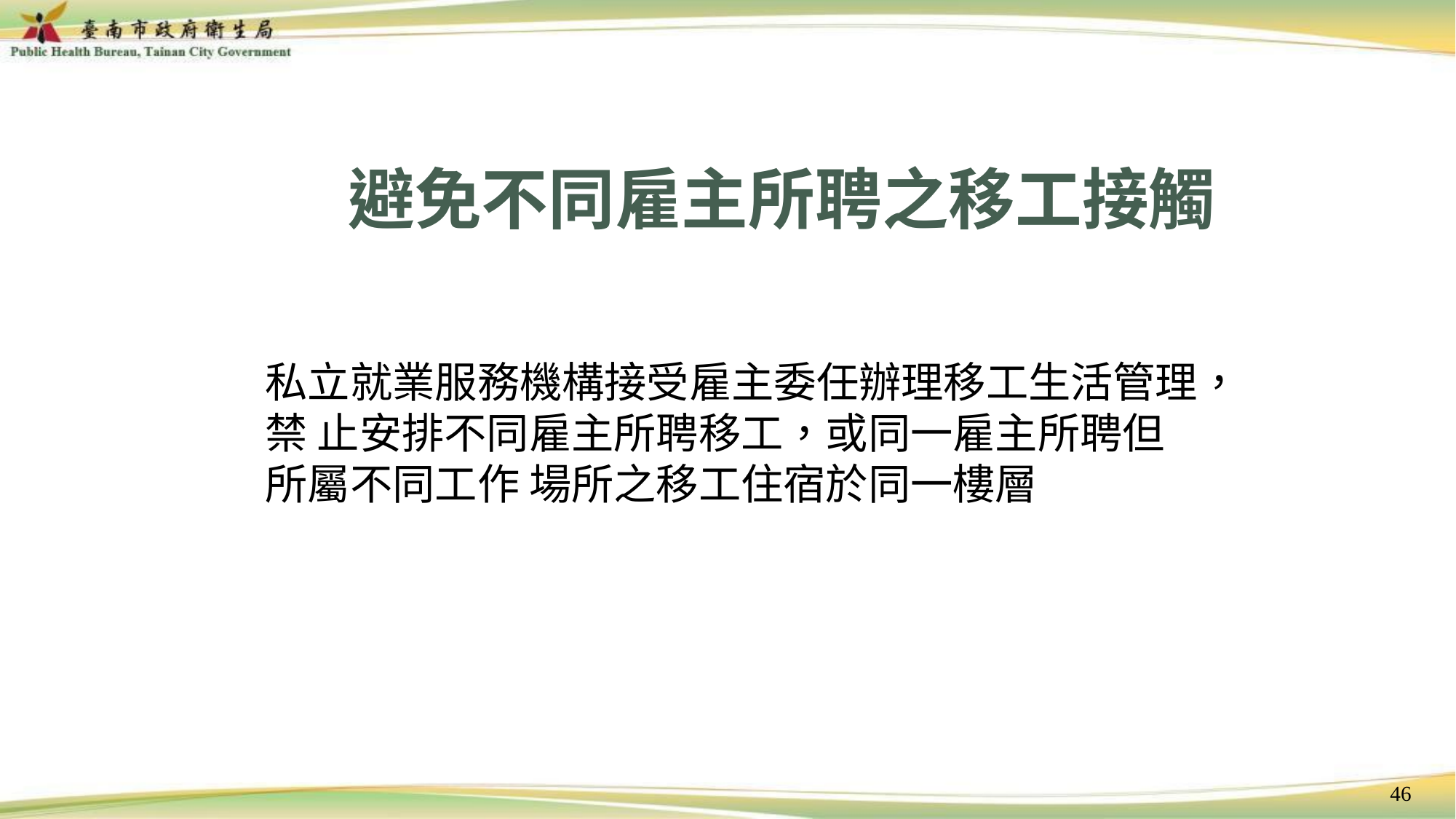

# 避免不同雇主所聘之移工接觸
私立就業服務機構接受雇主委任辦理移工生活管理，禁 止安排不同雇主所聘移工，或同一雇主所聘但所屬不同工作 場所之移工住宿於同一樓層
46